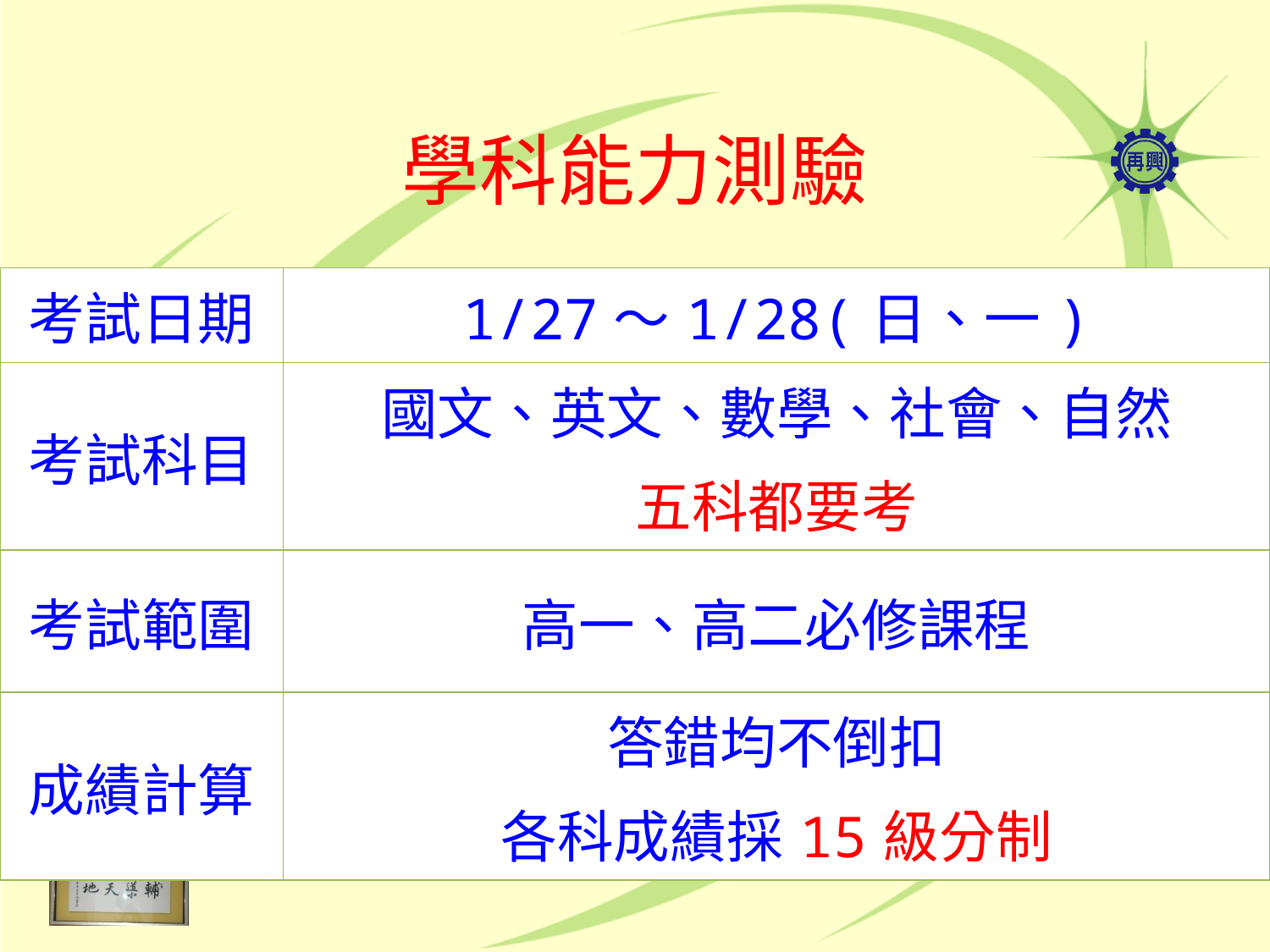

# 學科能力測驗
| 考試日期 | 1/27～1/28(日、一) |
| --- | --- |
| 考試科目 | 國文、英文、數學、社會、自然 五科都要考 |
| 考試範圍 | 高一、高二必修課程 |
| 成績計算 | 答錯均不倒扣 各科成績採15級分制 |